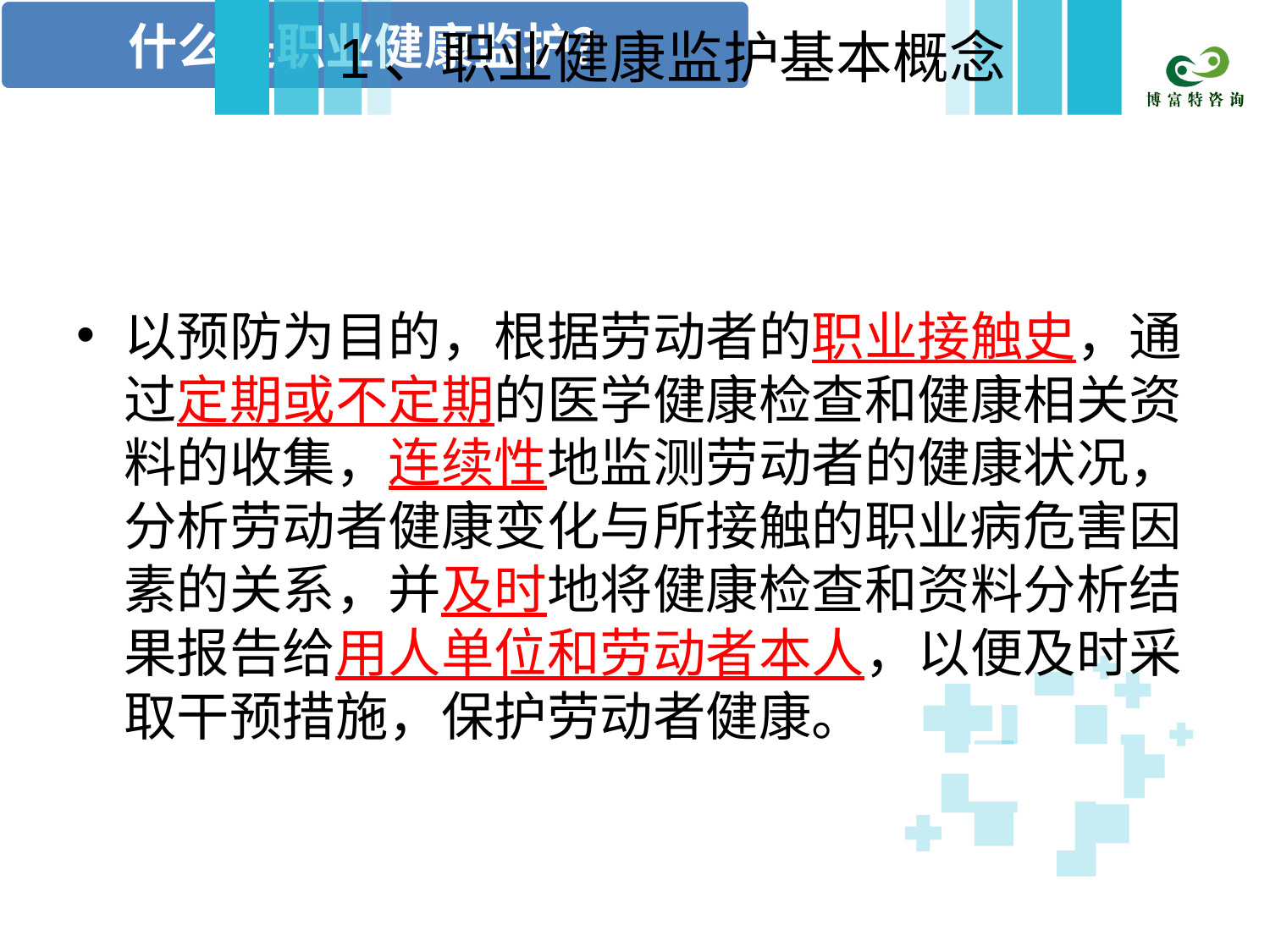

1、职业健康监护基本概念
什么是职业健康监护？
以预防为目的，根据劳动者的职业接触史，通过定期或不定期的医学健康检查和健康相关资料的收集，连续性地监测劳动者的健康状况，分析劳动者健康变化与所接触的职业病危害因素的关系，并及时地将健康检查和资料分析结果报告给用人单位和劳动者本人，以便及时采取干预措施，保护劳动者健康。